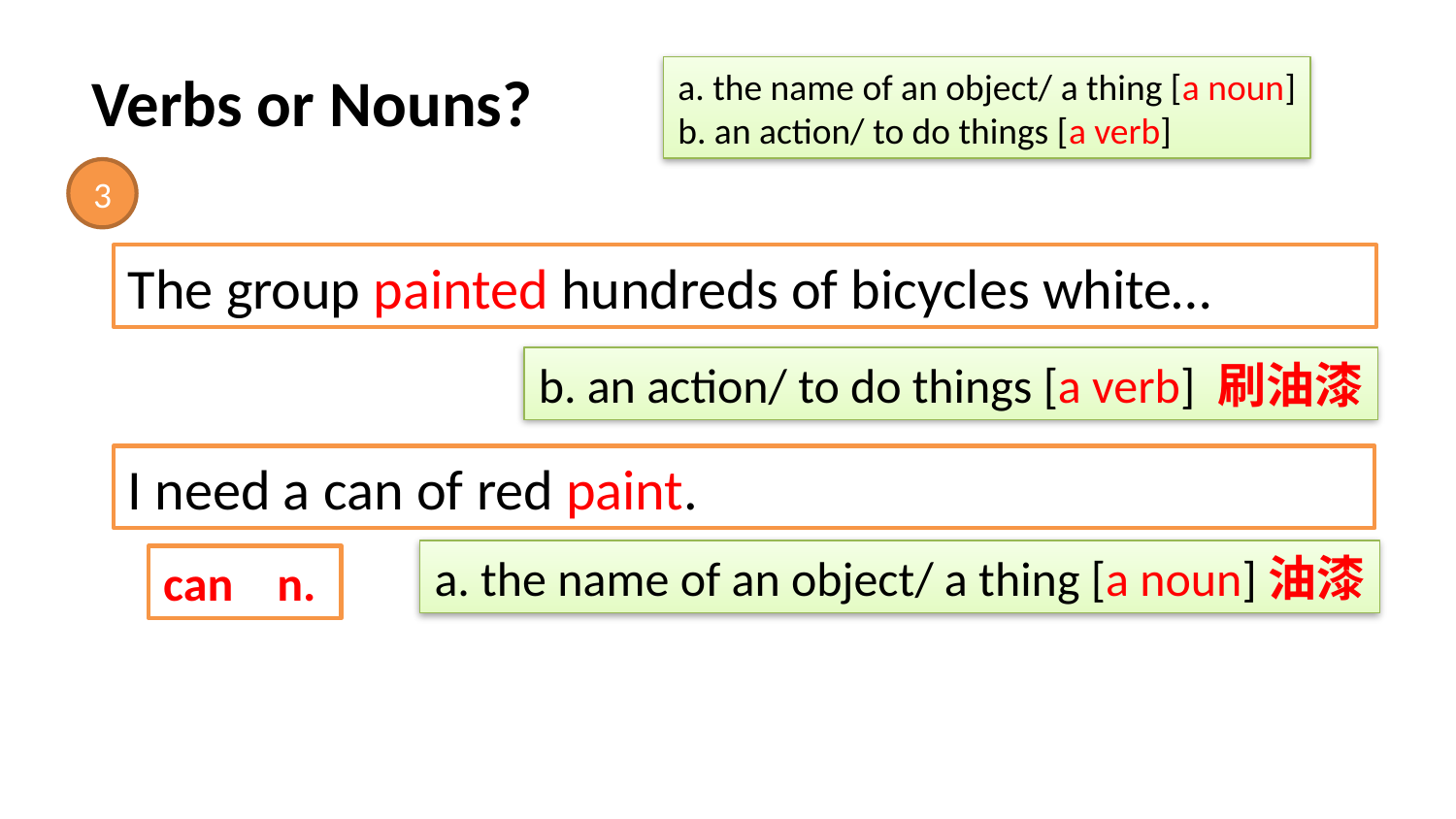

Verbs or Nouns?
a. the name of an object/ a thing [a noun]
b. an action/ to do things [a verb]
3
The group painted hundreds of bicycles white…
b. an action/ to do things [a verb] 刷油漆
I need a can of red paint.
a. the name of an object/ a thing [a noun]油漆
can    n.